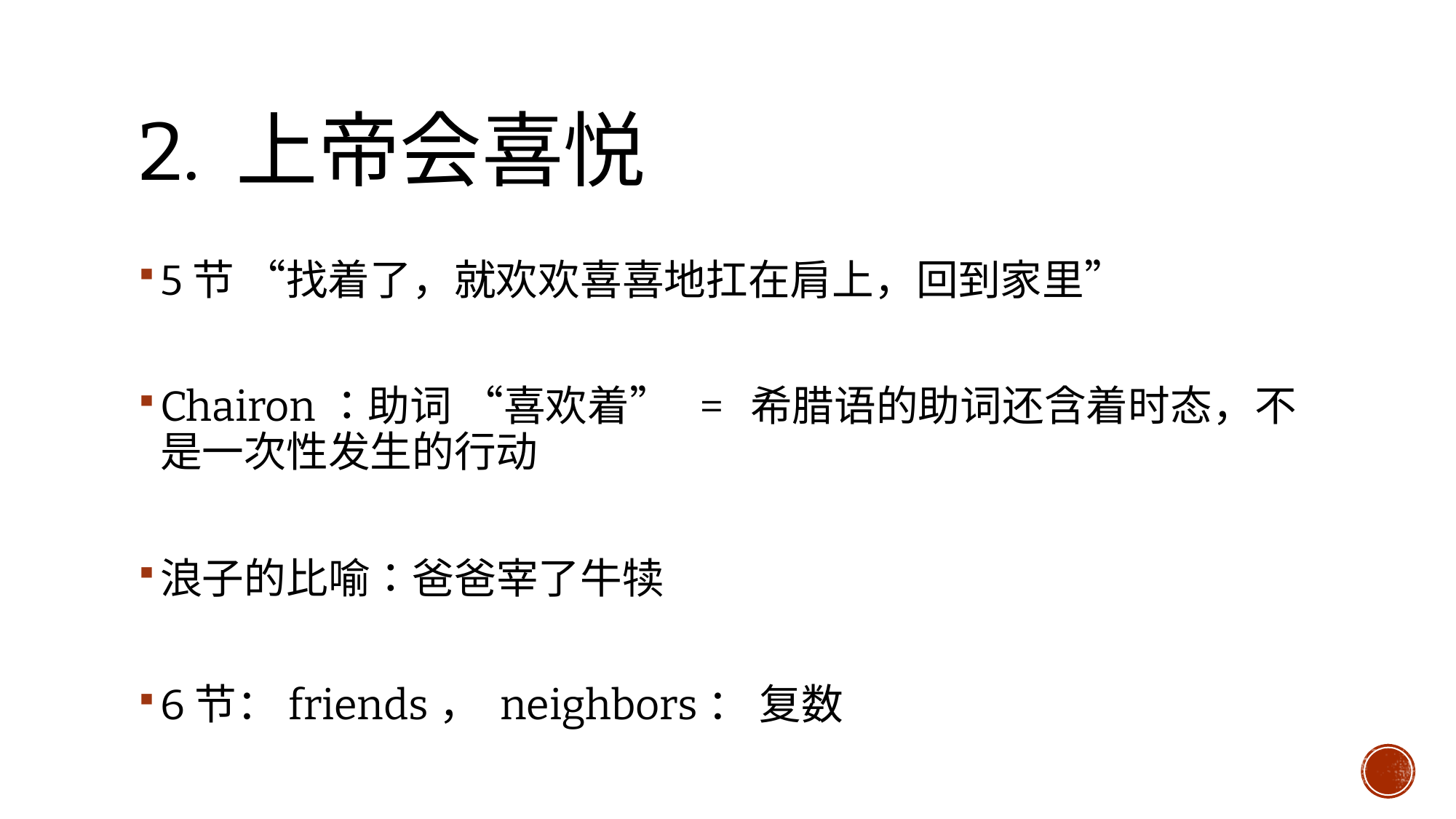

# 2. 上帝会喜悦
5节 “找着了，就欢欢喜喜地扛在肩上，回到家里”

Chairon：助词 “喜欢着”  =  希腊语的助词还含着时态，不是一次性发生的行动

浪子的比喻：爸爸宰了牛犊

6节：friends， neighbors： 复数